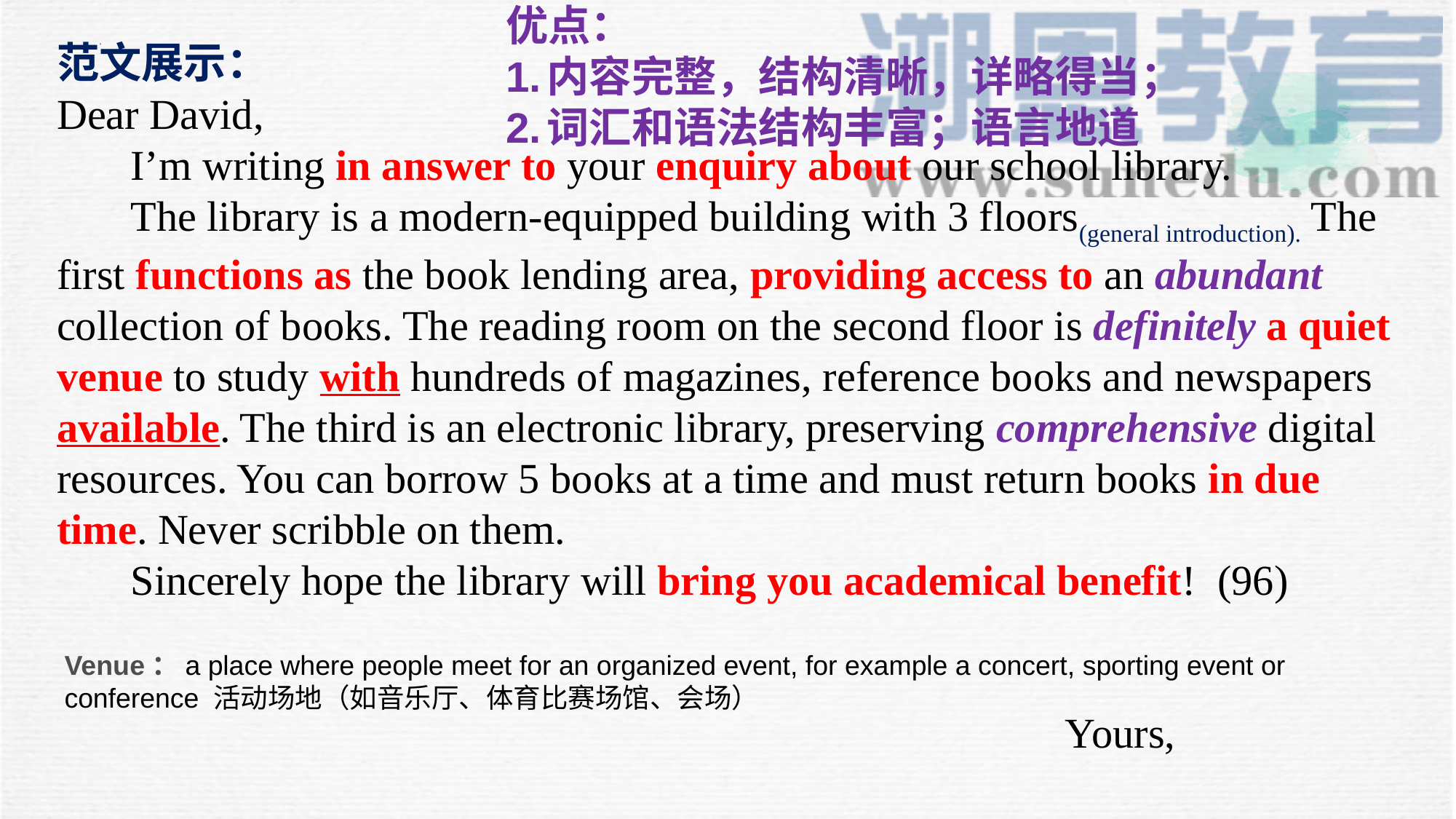

优点：
内容完整，结构清晰，详略得当；
词汇和语法结构丰富；语言地道
范文展示：
Dear David,
       I’m writing in answer to your enquiry about our school library.
       The library is a modern-equipped building with 3 floors(general introduction). The first functions as the book lending area, providing access to an abundant collection of books. The reading room on the second floor is definitely a quiet venue to study with hundreds of magazines, reference books and newspapers available. The third is an electronic library, preserving comprehensive digital resources. You can borrow 5 books at a time and must return books in due time. Never scribble on them.
       Sincerely hope the library will bring you academical benefit!  (96)
                                                                                               Yours,                                                                                                                                                                 Li Hua
Venue：a place where people meet for an organized event, for example a concert, sporting event or conference 活动场地（如音乐厅、体育比赛场馆、会场）